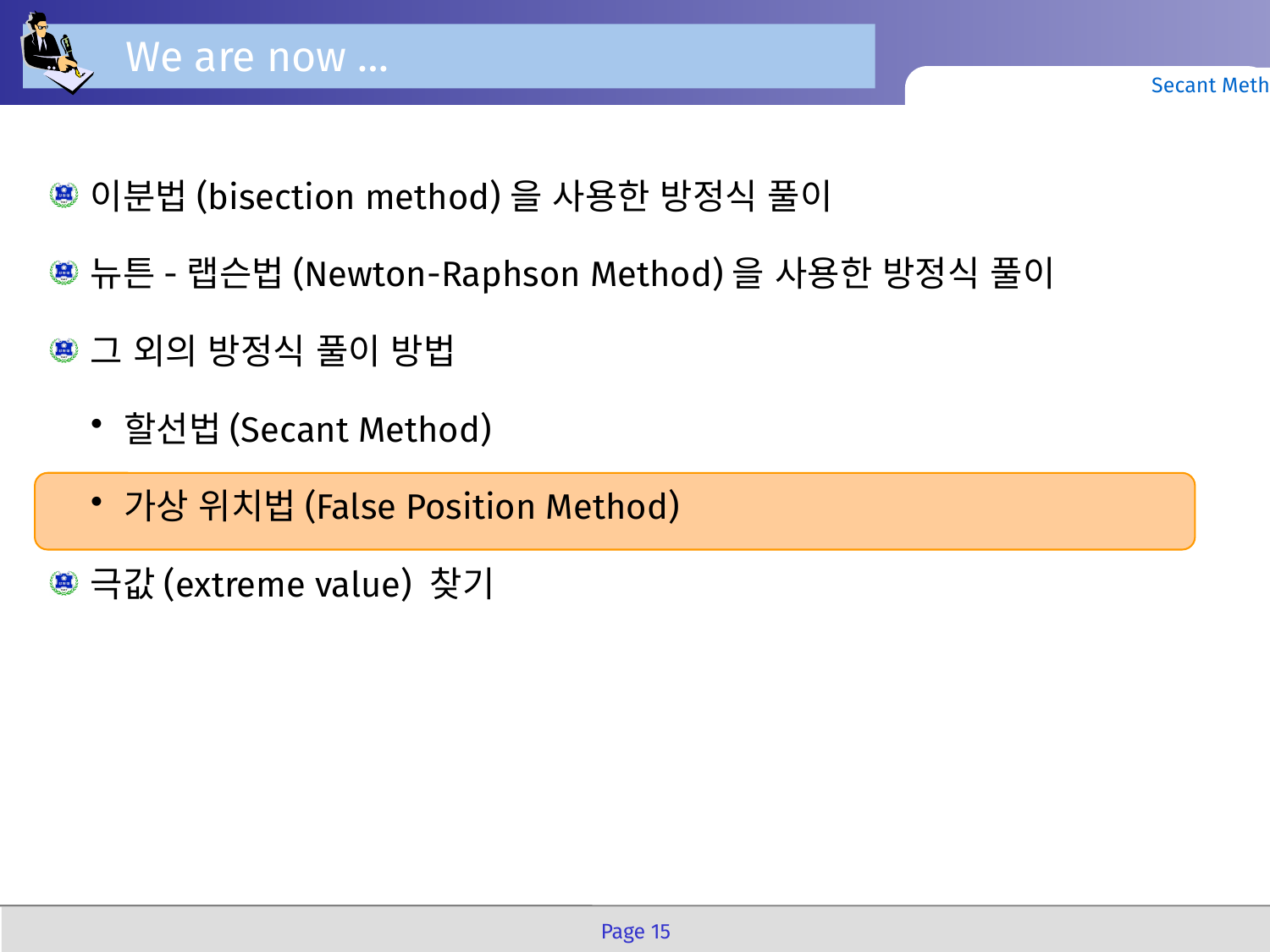

We are now …
Secant Method
이분법(bisection method)을 사용한 방정식 풀이
뉴튼-랩슨법(Newton-Raphson Method)을 사용한 방정식 풀이
그 외의 방정식 풀이 방법
할선법(Secant Method)
가상 위치법(False Position Method)
극값(extreme value) 찾기

Page 15